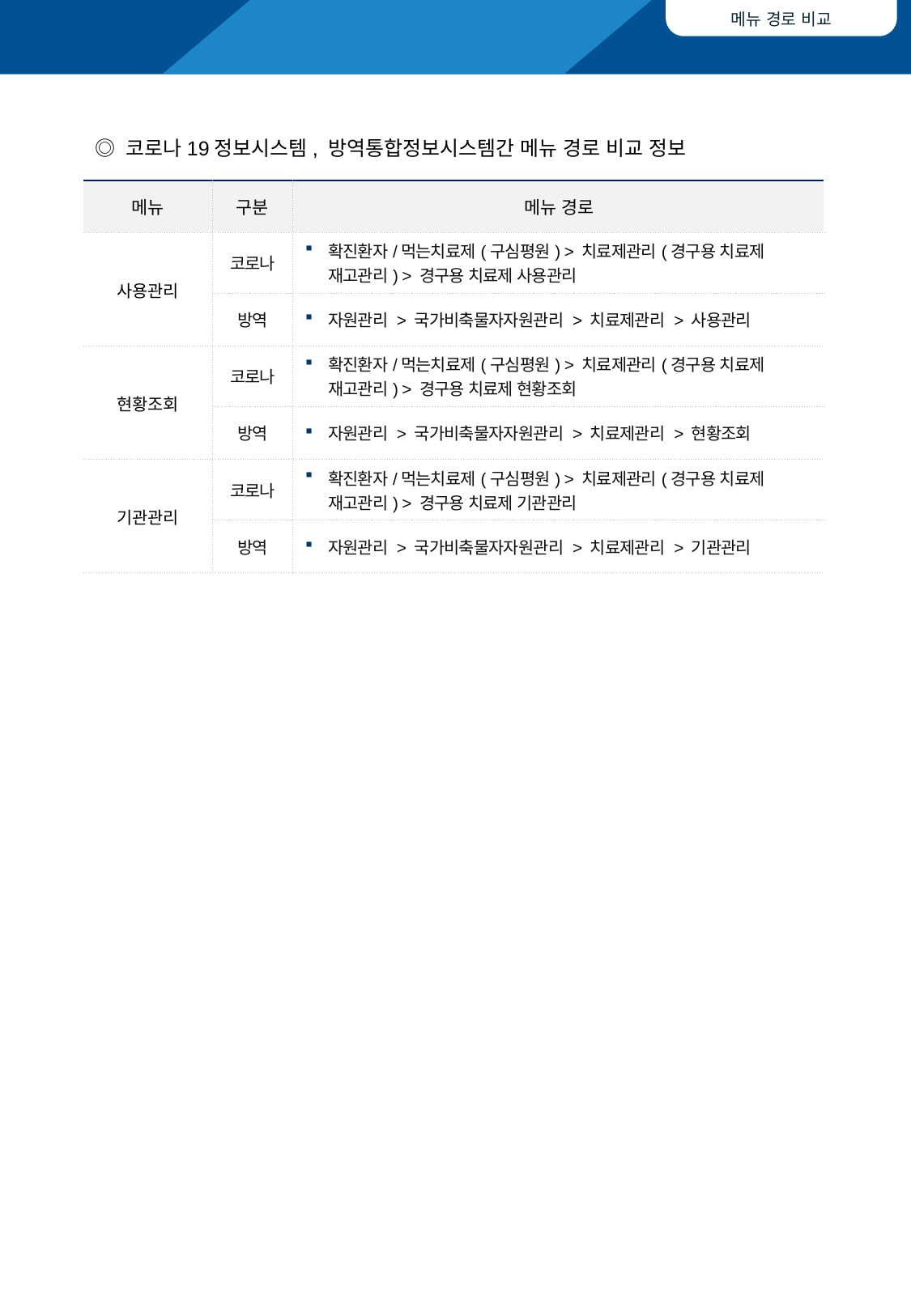

◎ 코로나19정보시스템, 방역통합정보시스템간 메뉴 경로 비교 정보
| 메뉴 | 구분 | 메뉴 경로 |
| --- | --- | --- |
| 사용관리 | 코로나 | 확진환자/먹는치료제(구심평원) > 치료제관리(경구용 치료제 재고관리) > 경구용 치료제 사용관리 |
|  | 방역 | 자원관리 > 국가비축물자자원관리 > 치료제관리 > 사용관리 |
| 현황조회 | 코로나 | 확진환자/먹는치료제(구심평원) > 치료제관리(경구용 치료제 재고관리) > 경구용 치료제 현황조회 |
|  | 방역 | 자원관리 > 국가비축물자자원관리 > 치료제관리 > 현황조회 |
| 기관관리 | 코로나 | 확진환자/먹는치료제(구심평원) > 치료제관리(경구용 치료제 재고관리) > 경구용 치료제 기관관리 |
|  | 방역 | 자원관리 > 국가비축물자자원관리 > 치료제관리 > 기관관리 |